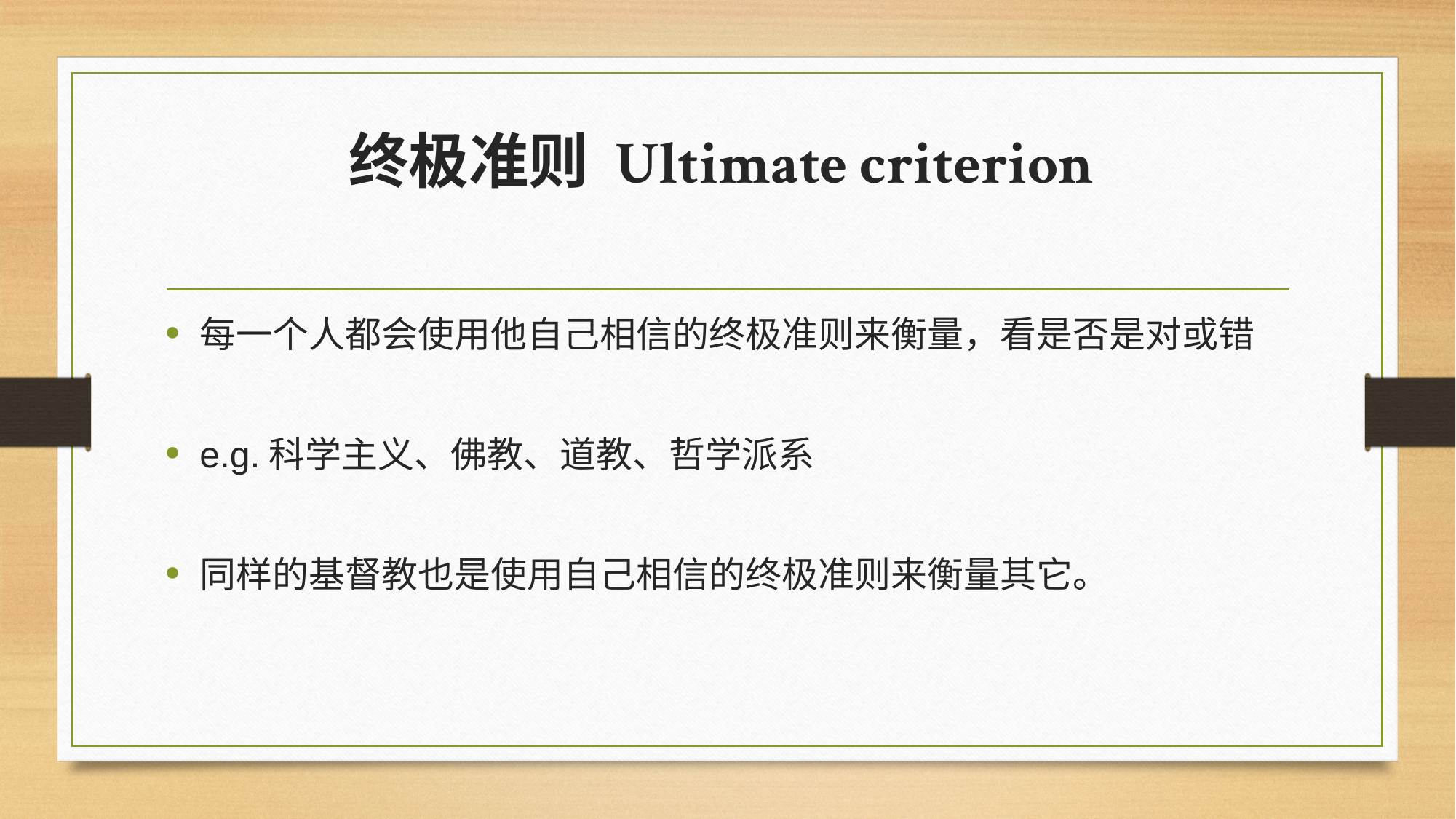

# 终极准则 Ultimate criterion
每一个人都会使用他自己相信的终极准则来衡量，看是否是对或错

e.g.科学主义、佛教、道教、哲学派系

同样的基督教也是使用自己相信的终极准则来衡量其它。